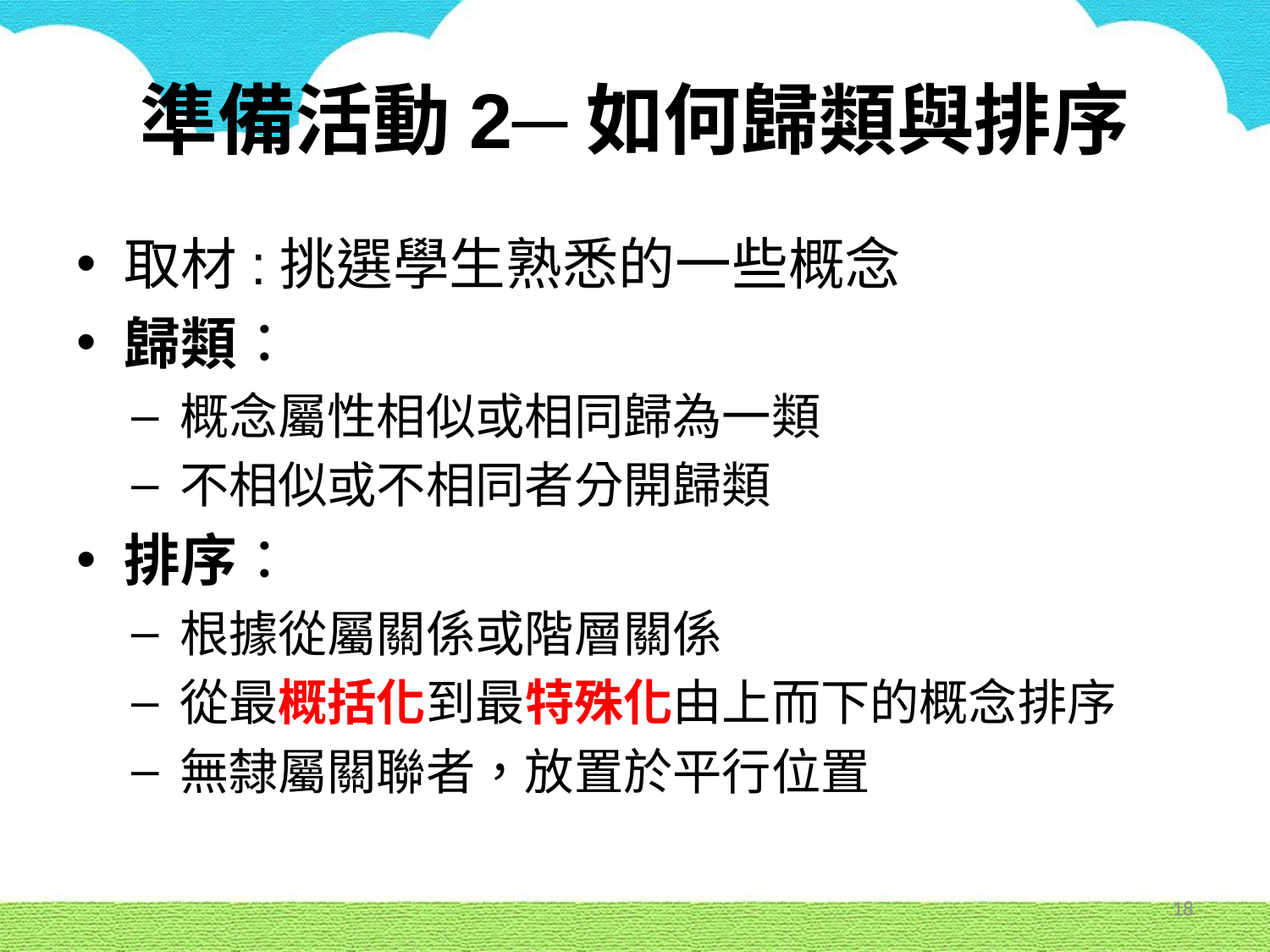

# 準備活動2─如何歸類與排序
取材:挑選學生熟悉的一些概念
歸類：
概念屬性相似或相同歸為一類
不相似或不相同者分開歸類
排序：
根據從屬關係或階層關係
從最概括化到最特殊化由上而下的概念排序
無隸屬關聯者，放置於平行位置
18